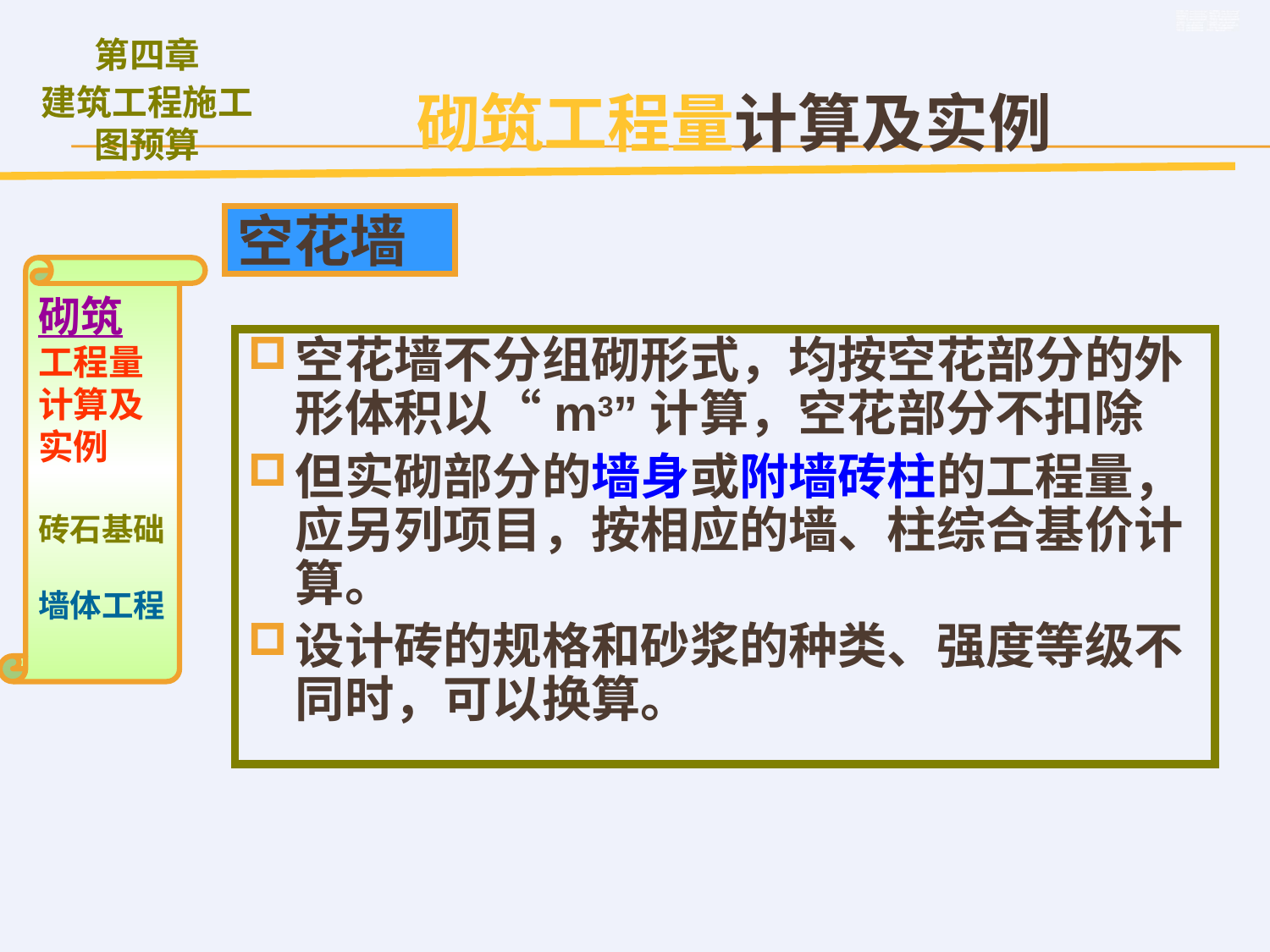

砌筑工程量计算及实例
空花墙
砌筑
工程量计算及实例

砖石基础

墙体工程

空花墙不分组砌形式，均按空花部分的外形体积以“m3”计算，空花部分不扣除
但实砌部分的墙身或附墙砖柱的工程量，应另列项目，按相应的墙、柱综合基价计算。
设计砖的规格和砂浆的种类、强度等级不同时，可以换算。
57